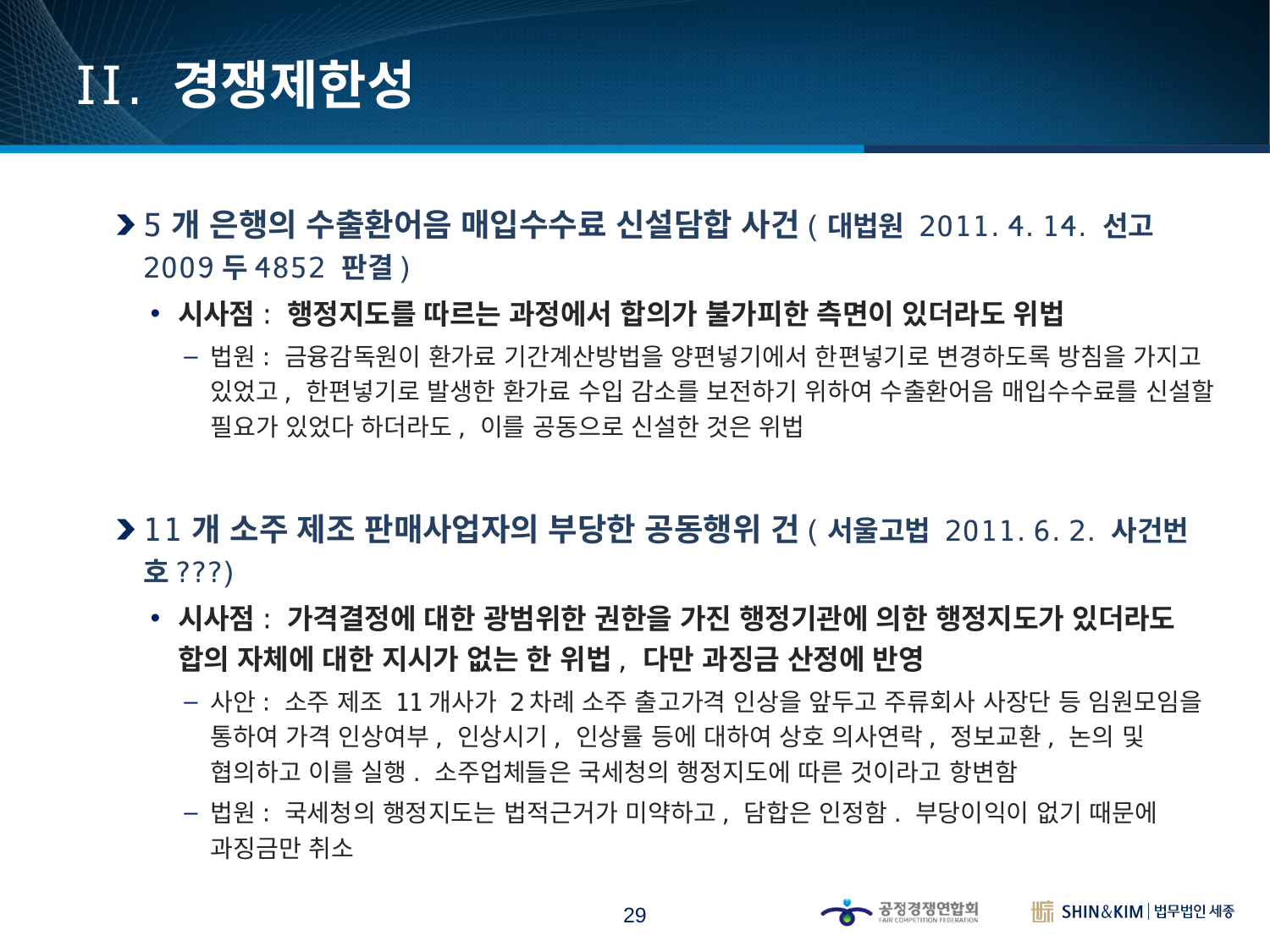

# II. 경쟁제한성
5개 은행의 수출환어음 매입수수료 신설담합 사건(대법원 2011. 4. 14. 선고 2009두4852 판결)
시사점: 행정지도를 따르는 과정에서 합의가 불가피한 측면이 있더라도 위법
법원: 금융감독원이 환가료 기간계산방법을 양편넣기에서 한편넣기로 변경하도록 방침을 가지고 있었고, 한편넣기로 발생한 환가료 수입 감소를 보전하기 위하여 수출환어음 매입수수료를 신설할 필요가 있었다 하더라도, 이를 공동으로 신설한 것은 위법

11개 소주 제조 판매사업자의 부당한 공동행위 건(서울고법 2011. 6. 2. 사건번호???)
시사점: 가격결정에 대한 광범위한 권한을 가진 행정기관에 의한 행정지도가 있더라도 합의 자체에 대한 지시가 없는 한 위법, 다만 과징금 산정에 반영
사안: 소주 제조 11개사가 2차례 소주 출고가격 인상을 앞두고 주류회사 사장단 등 임원모임을 통하여 가격 인상여부, 인상시기, 인상률 등에 대하여 상호 의사연락, 정보교환, 논의 및 협의하고 이를 실행. 소주업체들은 국세청의 행정지도에 따른 것이라고 항변함
법원: 국세청의 행정지도는 법적근거가 미약하고, 담합은 인정함. 부당이익이 없기 때문에 과징금만 취소
29